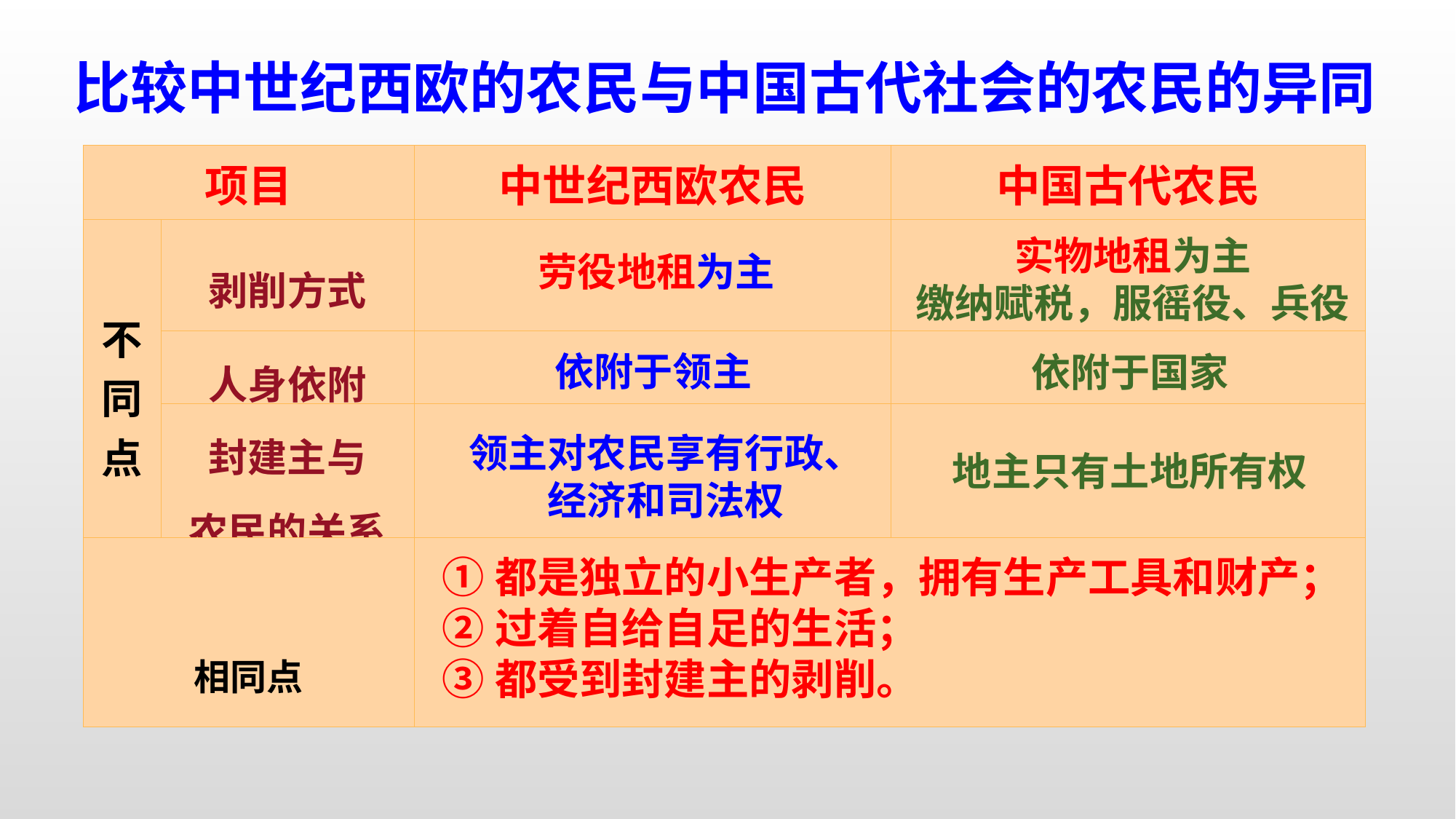

比较中世纪西欧的农民与中国古代社会的农民的异同
| 项目 |  | 中世纪西欧农民 | 中国古代农民 |
| --- | --- | --- | --- |
| 不同点 | 剥削方式 |  |  |
|  | 人身依附 |  |  |
|  | 封建主与 农民的关系 |  |  |
| 相同点 |  |  |  |
实物地租为主
缴纳赋税，服徭役、兵役
劳役地租为主
依附于领主
依附于国家
领主对农民享有行政、经济和司法权
地主只有土地所有权
①都是独立的小生产者，拥有生产工具和财产；
②过着自给自足的生活；
③都受到封建主的剥削。